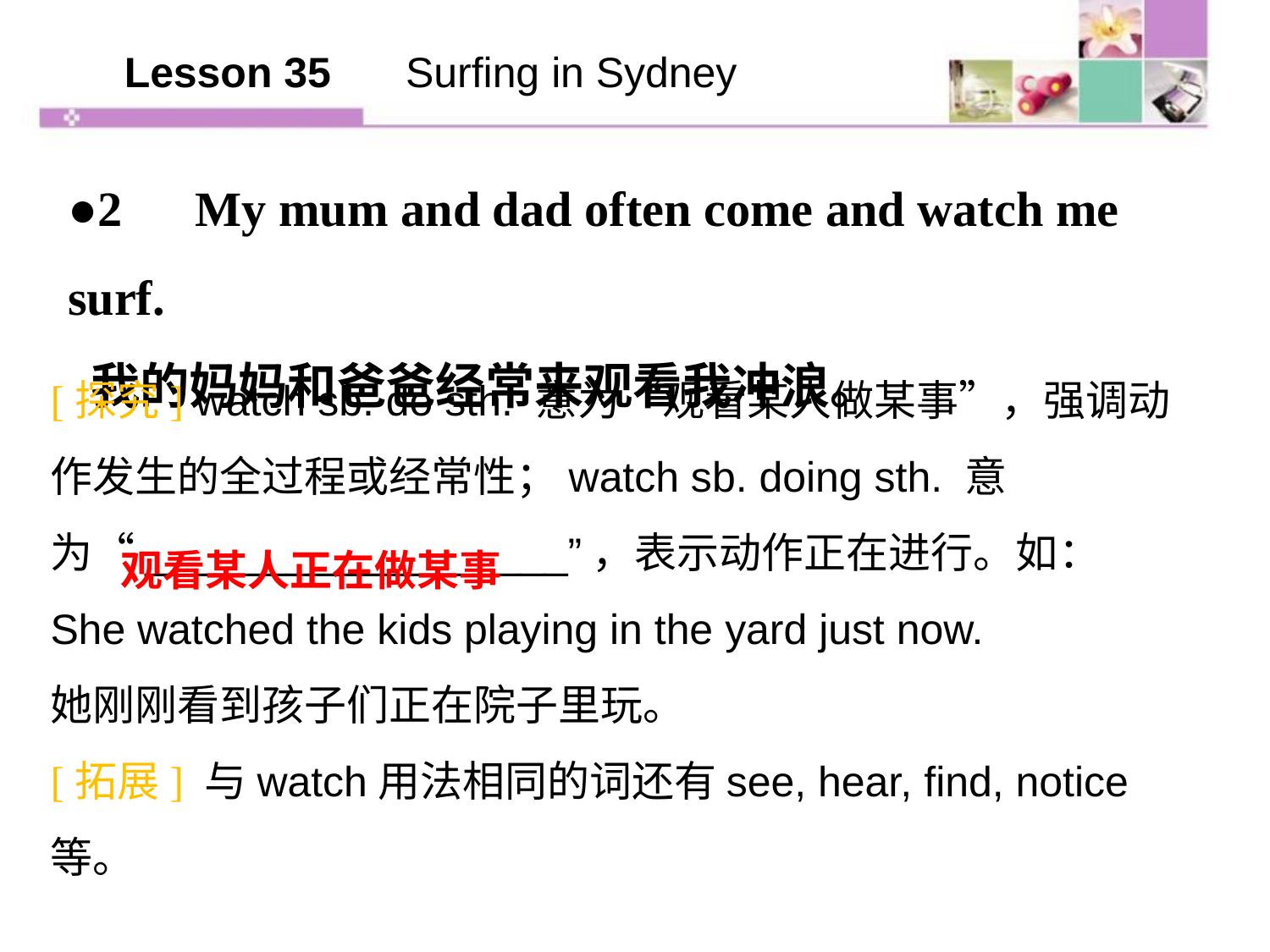

Lesson 35 　Surfing in Sydney
●2　My mum and dad often come and watch me surf.
 我的妈妈和爸爸经常来观看我冲浪。
[探究] watch sb. do sth. 意为“观看某人做某事”，强调动作发生的全过程或经常性；watch sb. doing sth. 意为“__________________”，表示动作正在进行。如：
She watched the kids playing in the yard just now.
她刚刚看到孩子们正在院子里玩。
[拓展] 与watch用法相同的词还有see, hear, find, notice等。
观看某人正在做某事